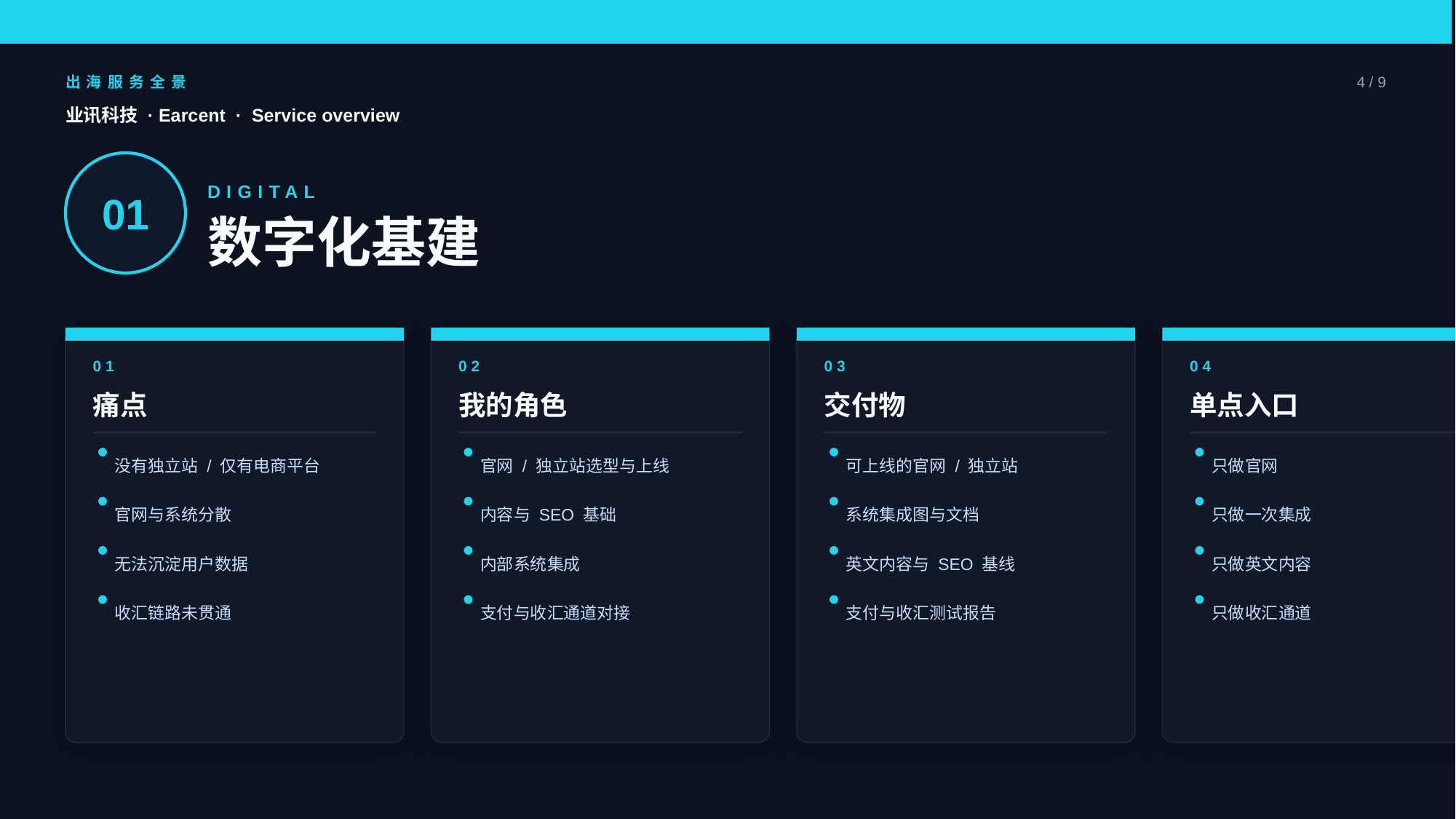

出海服务全景
4 / 9
业讯科技 · Earcent  ·  Service overview

01
DIGITAL
数字化基建

01
02
03
04
痛点
我的角色
交付物
单点入口

没有独立站 / 仅有电商平台
官网 / 独立站选型与上线
可上线的官网 / 独立站
只做官网

官网与系统分散
内容与 SEO 基础
系统集成图与文档
只做一次集成

无法沉淀用户数据
内部系统集成
英文内容与 SEO 基线
只做英文内容

收汇链路未贯通
支付与收汇通道对接
支付与收汇测试报告
只做收汇通道